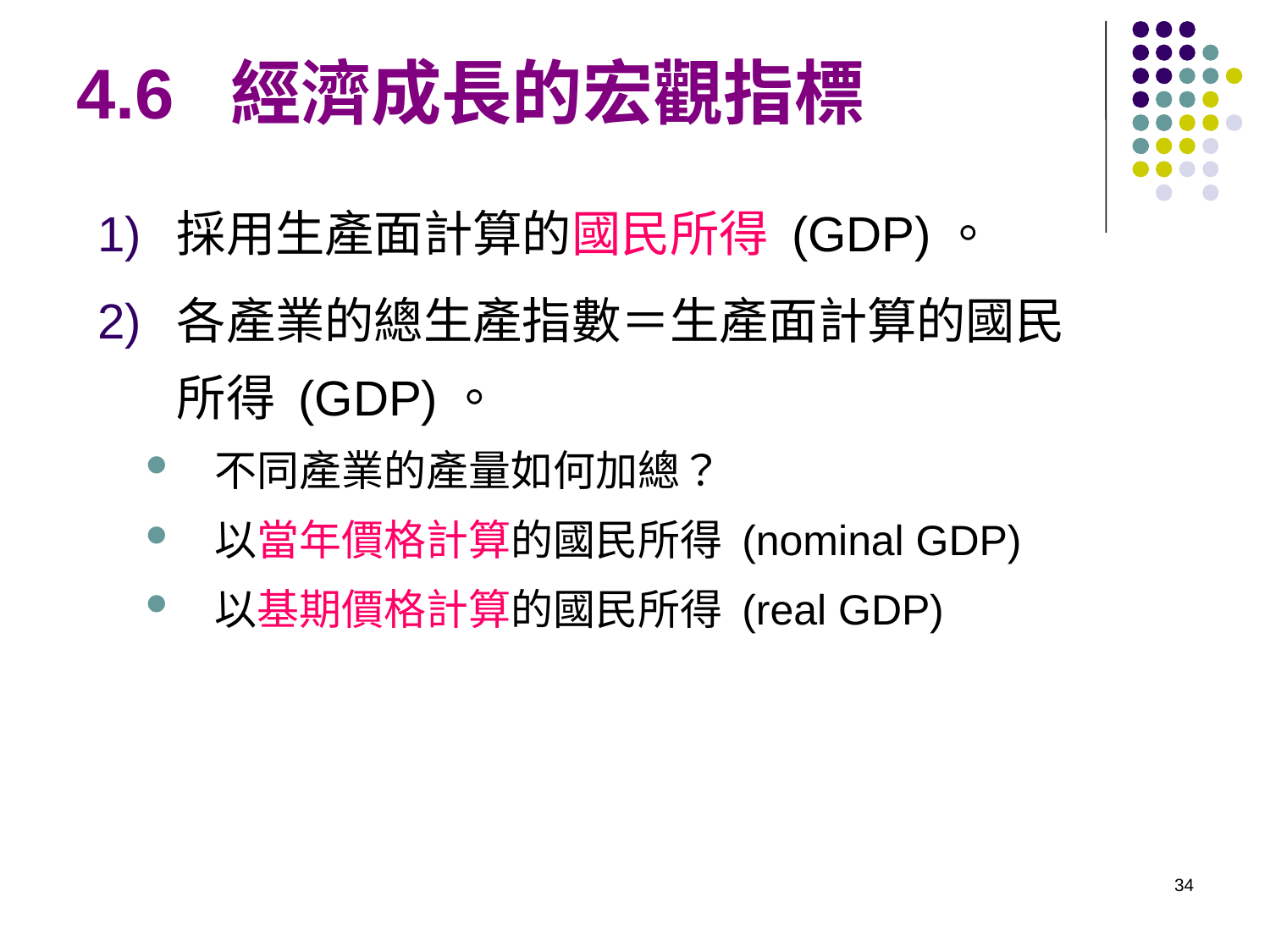

# 4.6  經濟成長的宏觀指標
採用生產面計算的國民所得 (GDP)。
各產業的總生產指數＝生產面計算的國民所得 (GDP)。
不同產業的產量如何加總？
以當年價格計算的國民所得 (nominal GDP)
以基期價格計算的國民所得 (real GDP)
34